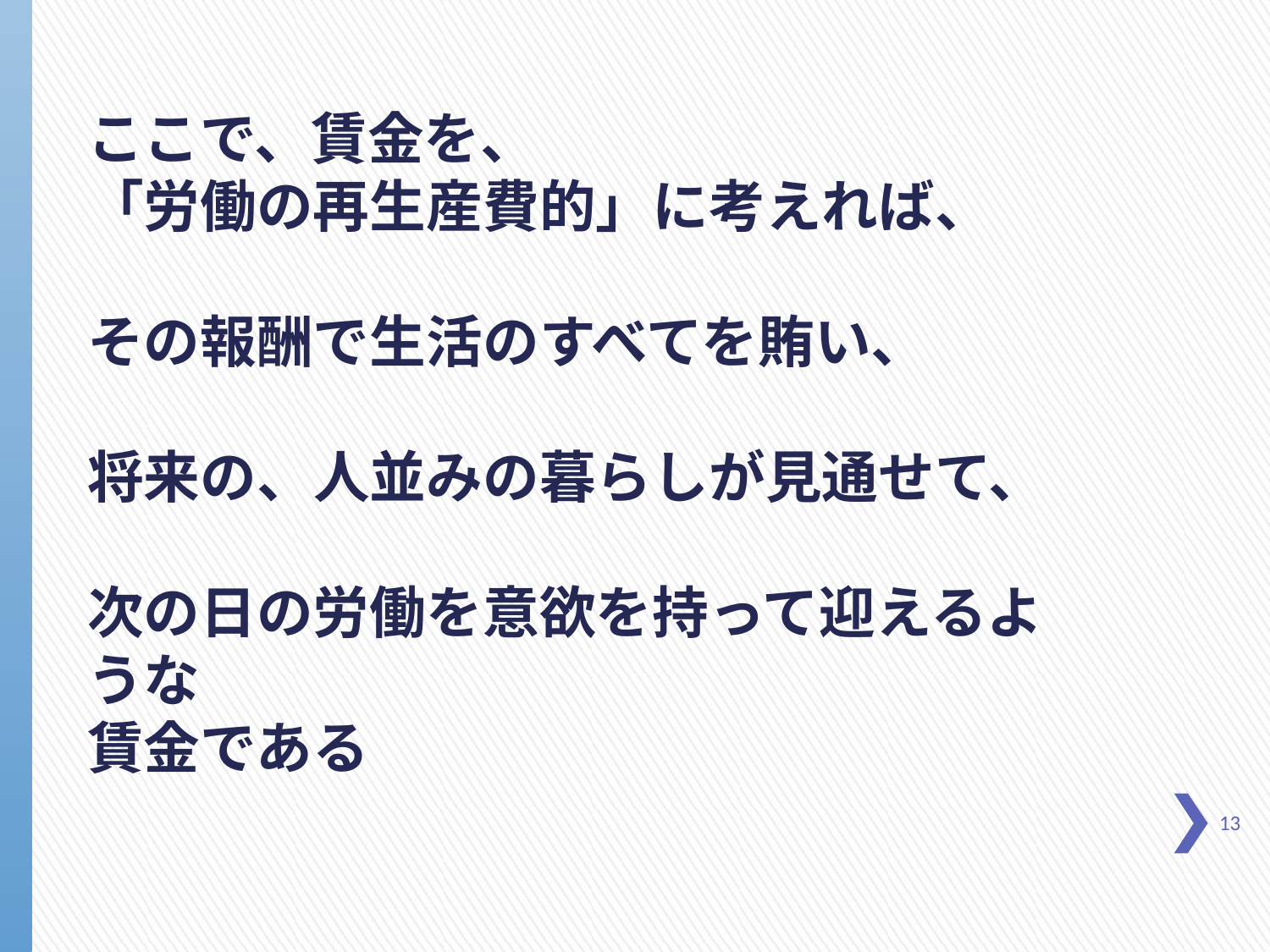

ここで、賃金を、
「労働の再生産費的」に考えれば、

その報酬で生活のすべてを賄い、

将来の、人並みの暮らしが見通せて、

次の日の労働を意欲を持って迎えるような
賃金である
13